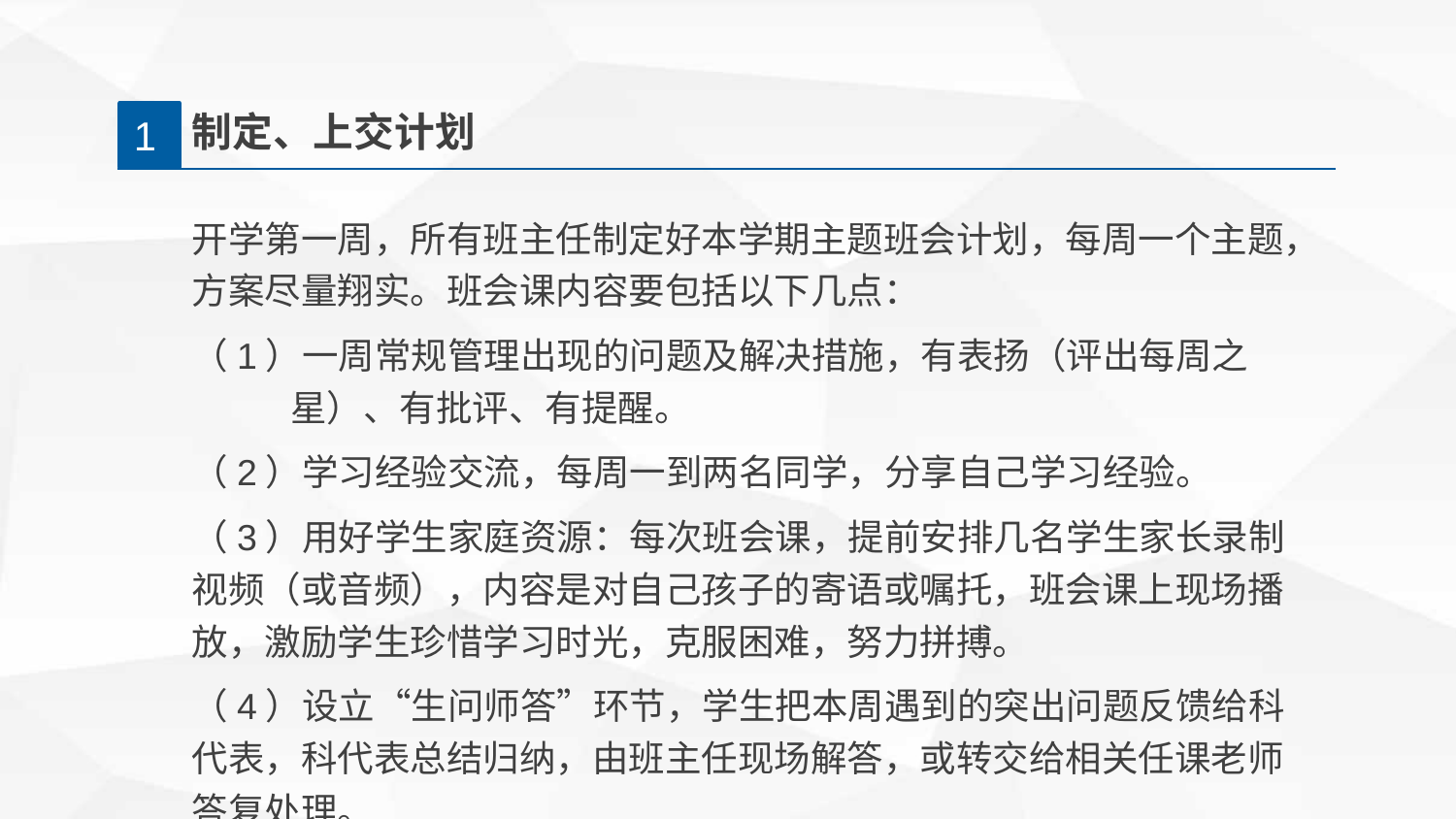

制定、上交计划

1
开学第一周，所有班主任制定好本学期主题班会计划，每周一个主题，方案尽量翔实。班会课内容要包括以下几点：
（1）一周常规管理出现的问题及解决措施，有表扬（评出每周之                   星）、有批评、有提醒。
（2）学习经验交流，每周一到两名同学，分享自己学习经验。
（3）用好学生家庭资源：每次班会课，提前安排几名学生家长录制视频（或音频），内容是对自己孩子的寄语或嘱托，班会课上现场播放，激励学生珍惜学习时光，克服困难，努力拼搏。
（4）设立“生问师答”环节，学生把本周遇到的突出问题反馈给科代表，科代表总结归纳，由班主任现场解答，或转交给相关任课老师答复处理。